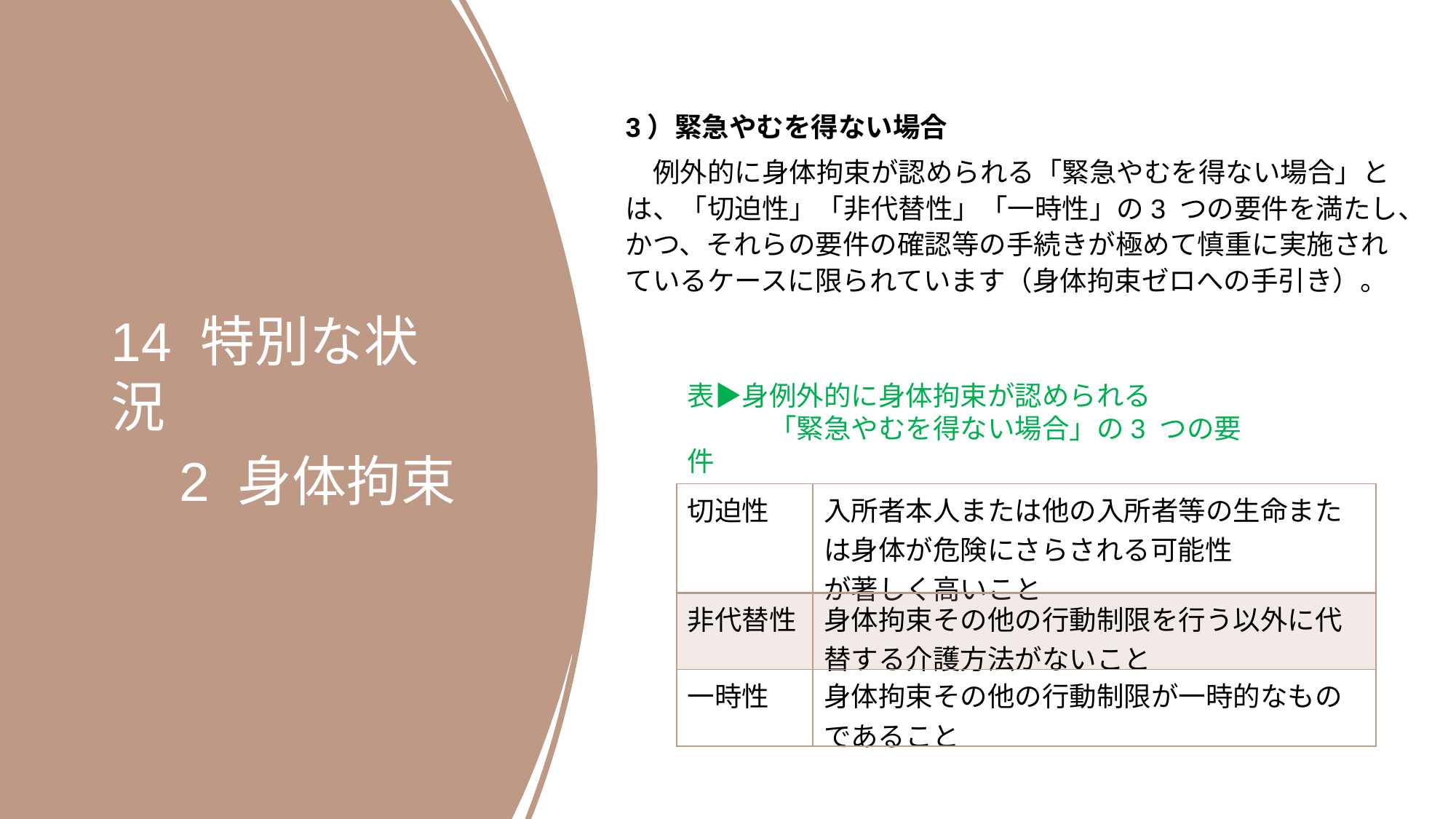

3）緊急やむを得ない場合
　例外的に身体拘束が認められる「緊急やむを得ない場合」とは、「切迫性」「非代替性」「一時性」の3 つの要件を満たし、かつ、それらの要件の確認等の手続きが極めて慎重に実施されているケースに限られています（身体拘束ゼロへの手引き）。
14 特別な状況
　2 身体拘束

表▶身例外的に身体拘束が認められる
　　　「緊急やむを得ない場合」の3 つの要件
| 切迫性 | 入所者本人または他の入所者等の生命または身体が危険にさらされる可能性 が著しく高いこと |
| --- | --- |
| 非代替性 | 身体拘束その他の行動制限を行う以外に代替する介護方法がないこと |
| 一時性 | 身体拘束その他の行動制限が一時的なものであること |